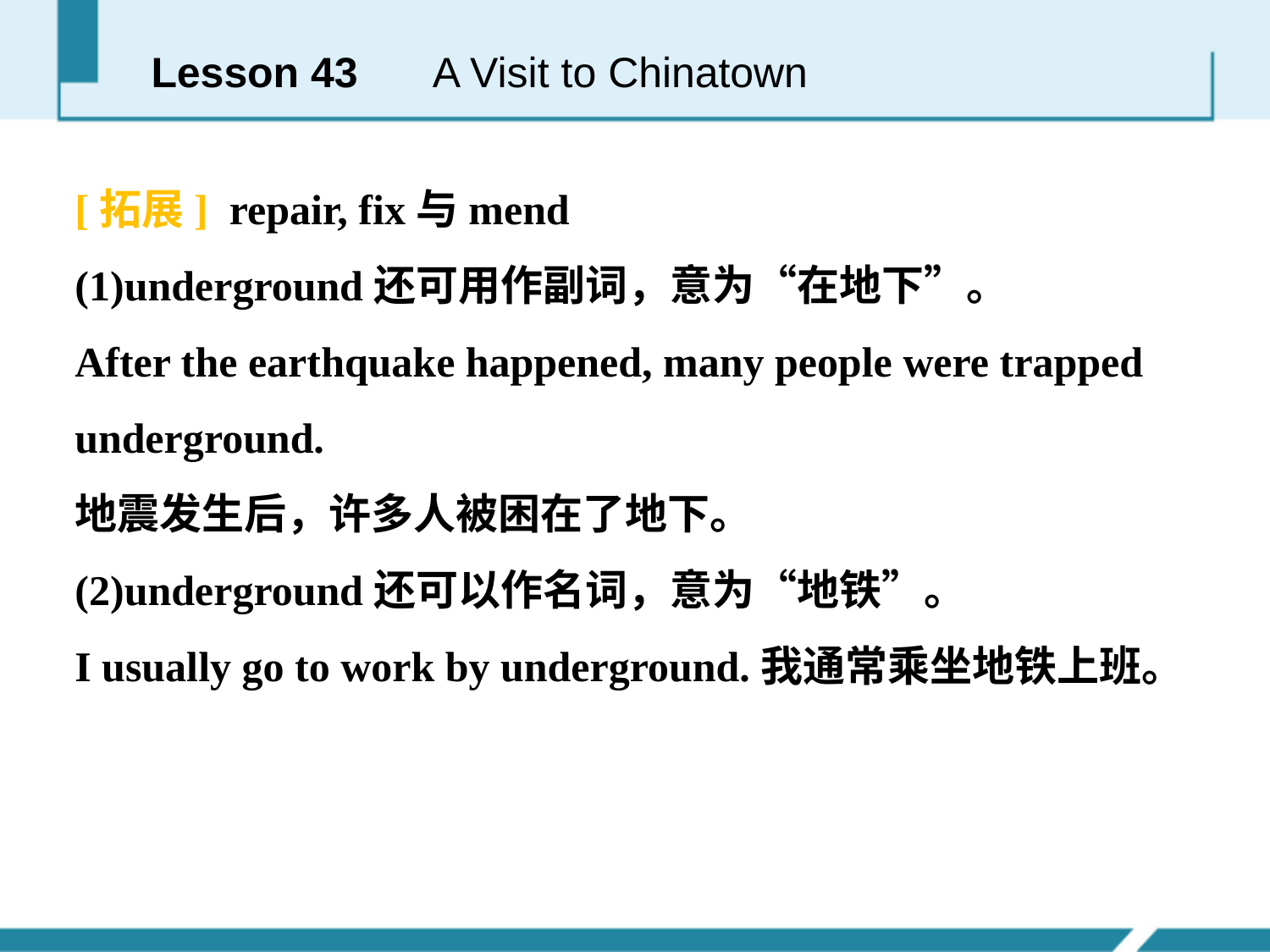

Lesson 43 　A Visit to Chinatown
[拓展]  repair, fix与mend
(1)underground还可用作副词，意为“在地下”。
After the earthquake happened, many people were trapped underground.
地震发生后，许多人被困在了地下。
(2)underground还可以作名词，意为“地铁”。
I usually go to work by underground.我通常乘坐地铁上班。